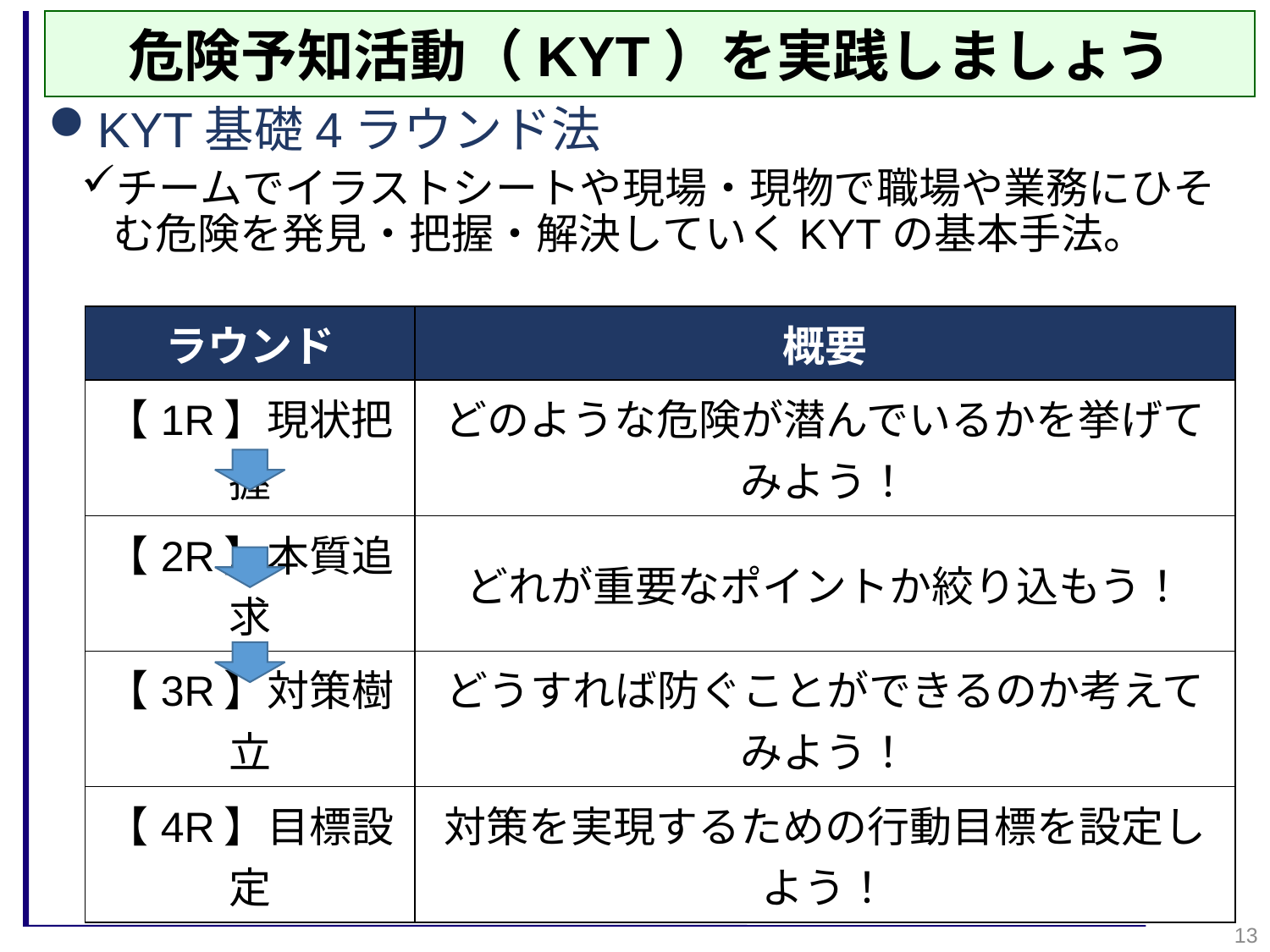

危険予知活動（KYT）を実践しましょう
KYT基礎4ラウンド法
チームでイラストシートや現場・現物で職場や業務にひそむ危険を発見・把握・解決していくKYTの基本手法。
| ラウンド | 概要 |
| --- | --- |
| 【1R】現状把握 | どのような危険が潜んでいるかを挙げてみよう！ |
| 【2R】本質追求 | どれが重要なポイントか絞り込もう！ |
| 【3R】対策樹立 | どうすれば防ぐことができるのか考えてみよう！ |
| 【4R】目標設定 | 対策を実現するための行動目標を設定しよう！ |

13